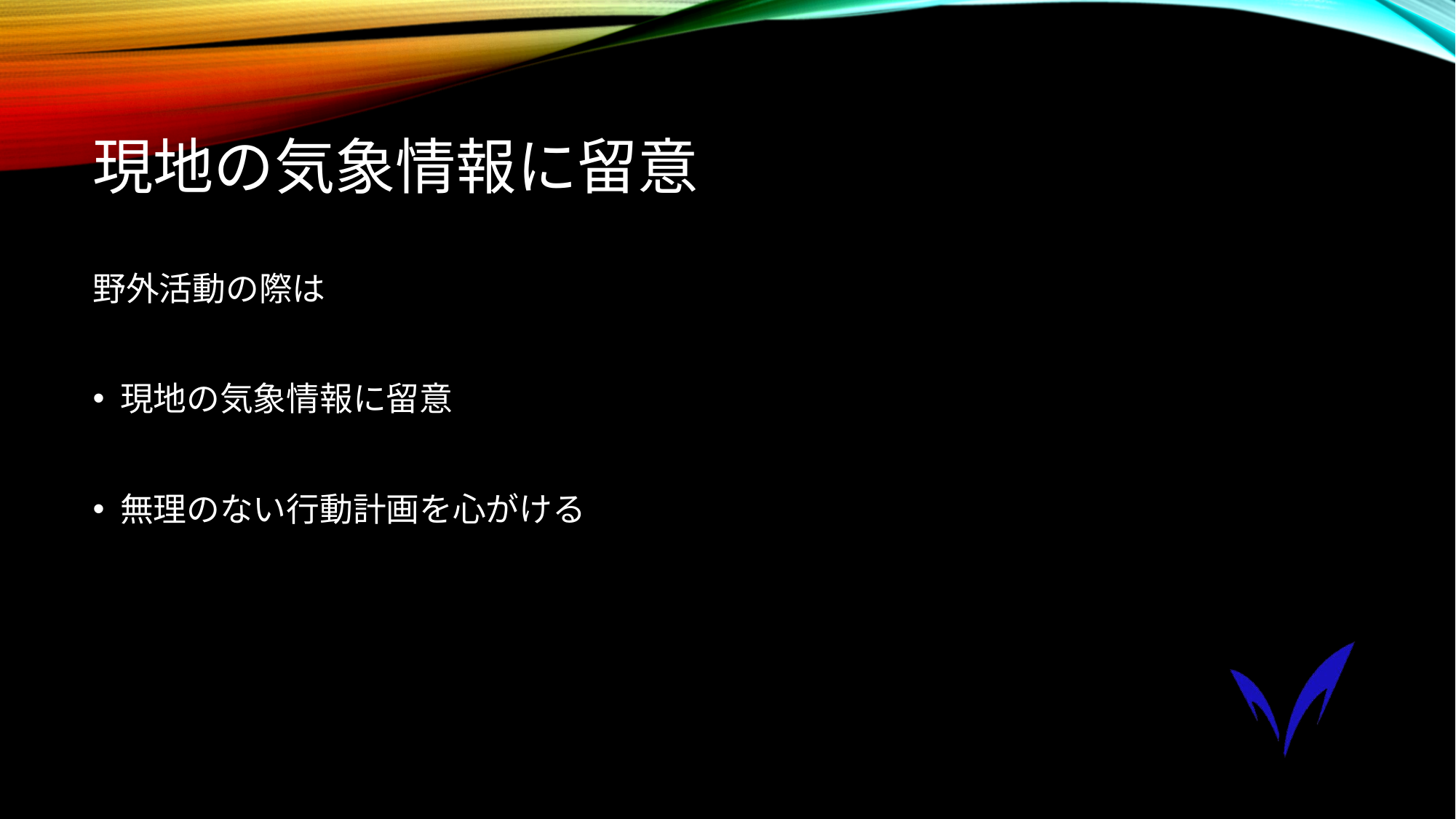

# 現地の気象情報に留意
野外活動の際は

現地の気象情報に留意

無理のない行動計画を心がける